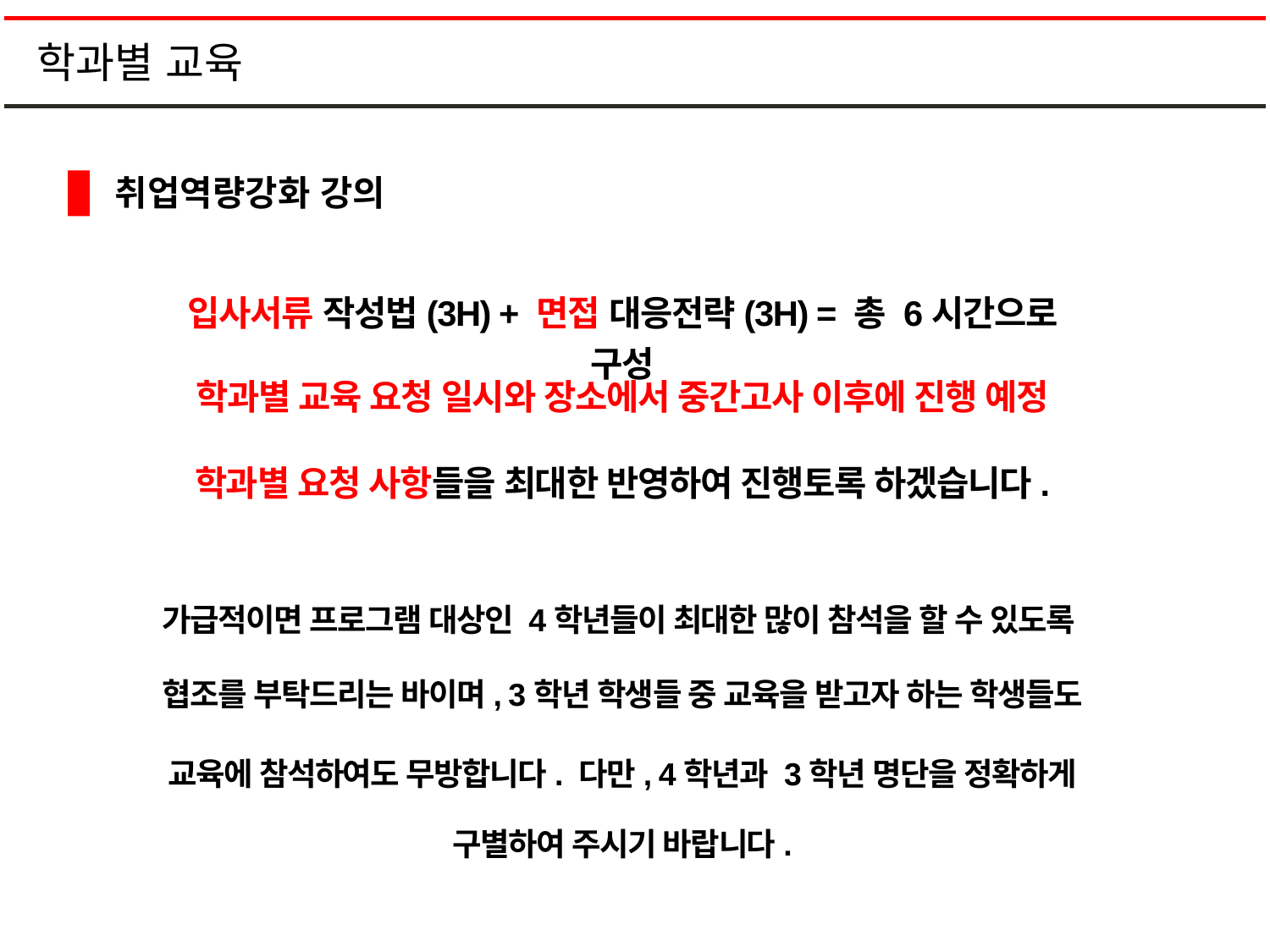

학과별 교육
취업역량강화 강의

입사서류 작성법(3H) + 면접 대응전략(3H) = 총 6시간으로 구성
학과별 교육 요청 일시와 장소에서 중간고사 이후에 진행 예정
학과별 요청 사항들을 최대한 반영하여 진행토록 하겠습니다.
가급적이면 프로그램 대상인 4학년들이 최대한 많이 참석을 할 수 있도록
협조를 부탁드리는 바이며, 3학년 학생들 중 교육을 받고자 하는 학생들도
교육에 참석하여도 무방합니다. 다만, 4학년과 3학년 명단을 정확하게
구별하여 주시기 바랍니다.